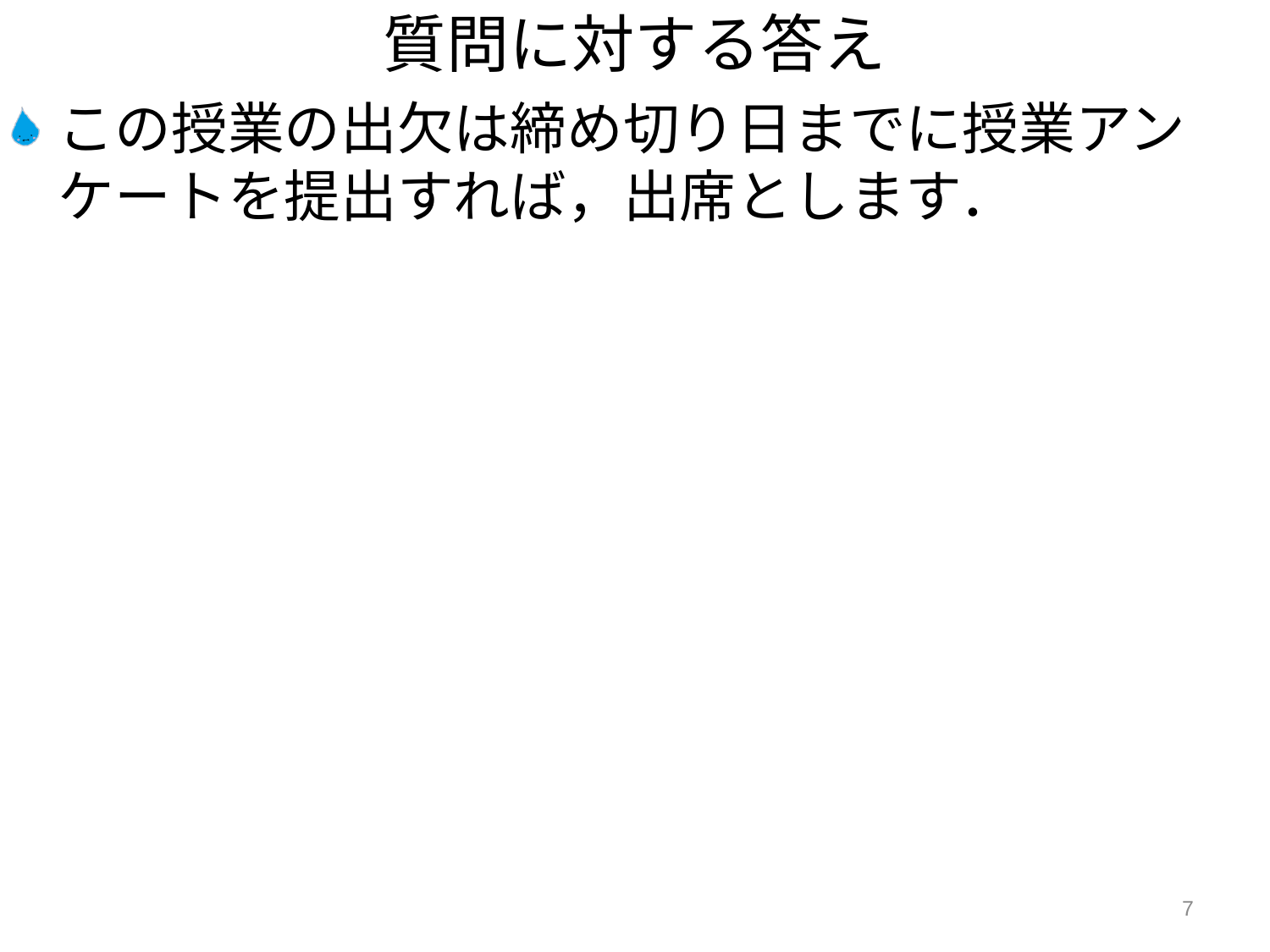

# 質問に対する答え
この授業の出欠は締め切り日までに授業アンケートを提出すれば，出席とします．
7